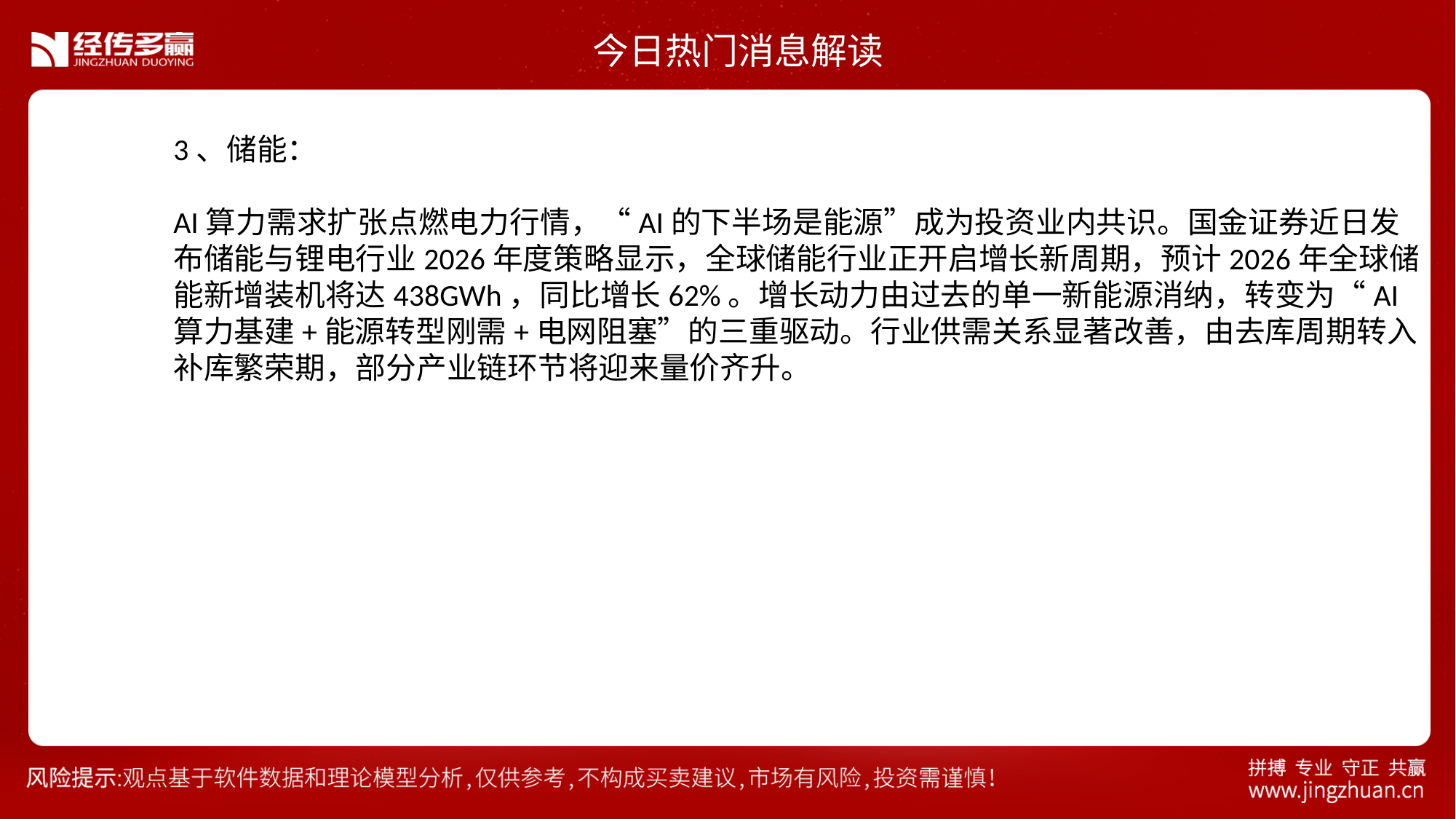

今日热门消息解读
3、储能：

AI算力需求扩张点燃电力行情，“AI的下半场是能源”成为投资业内共识。国金证券近日发布储能与锂电行业2026年度策略显示，全球储能行业正开启增长新周期，预计2026年全球储能新增装机将达438GWh，同比增长62%。增长动力由过去的单一新能源消纳，转变为“AI算力基建+能源转型刚需+电网阻塞”的三重驱动。行业供需关系显著改善，由去库周期转入补库繁荣期，部分产业链环节将迎来量价齐升。